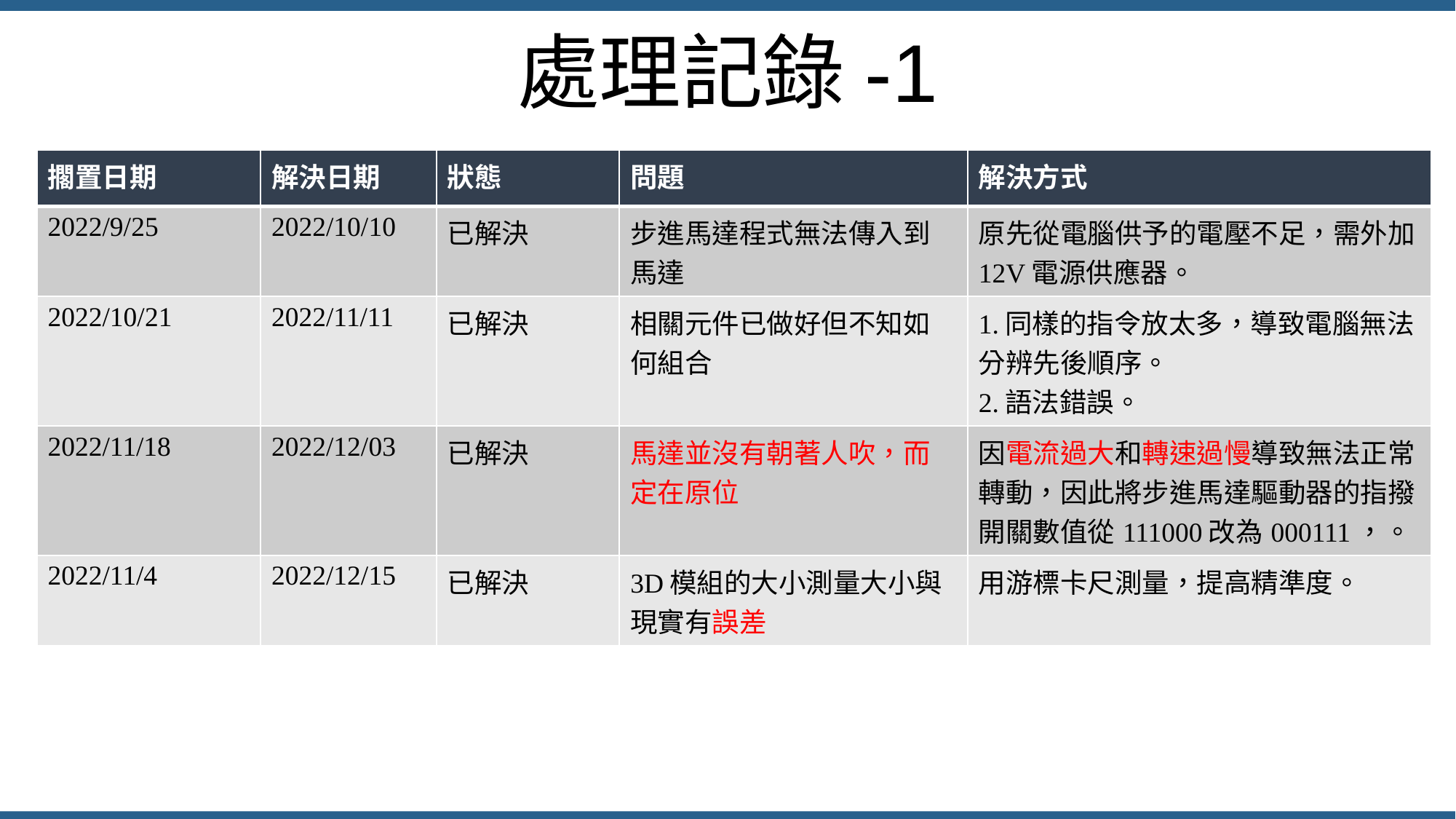

處理記錄-1
| 擱置日期 | 解決日期 | 狀態 | 問題 | 解決方式 |
| --- | --- | --- | --- | --- |
| 2022/9/25 | 2022/10/10 | 已解決 | 步進馬達程式無法傳入到馬達 | 原先從電腦供予的電壓不足，需外加12V電源供應器。 |
| 2022/10/21 | 2022/11/11 | 已解決 | 相關元件已做好但不知如何組合 | 1.同樣的指令放太多，導致電腦無法分辨先後順序。 2.語法錯誤。 |
| 2022/11/18 | 2022/12/03 | 已解決 | 馬達並沒有朝著人吹，而定在原位 | 因電流過大和轉速過慢導致無法正常轉動，因此將步進馬達驅動器的指撥開關數值從111000改為000111，。 |
| 2022/11/4 | 2022/12/15 | 已解決 | 3D模組的大小測量大小與現實有誤差 | 用游標卡尺測量，提高精準度。 |